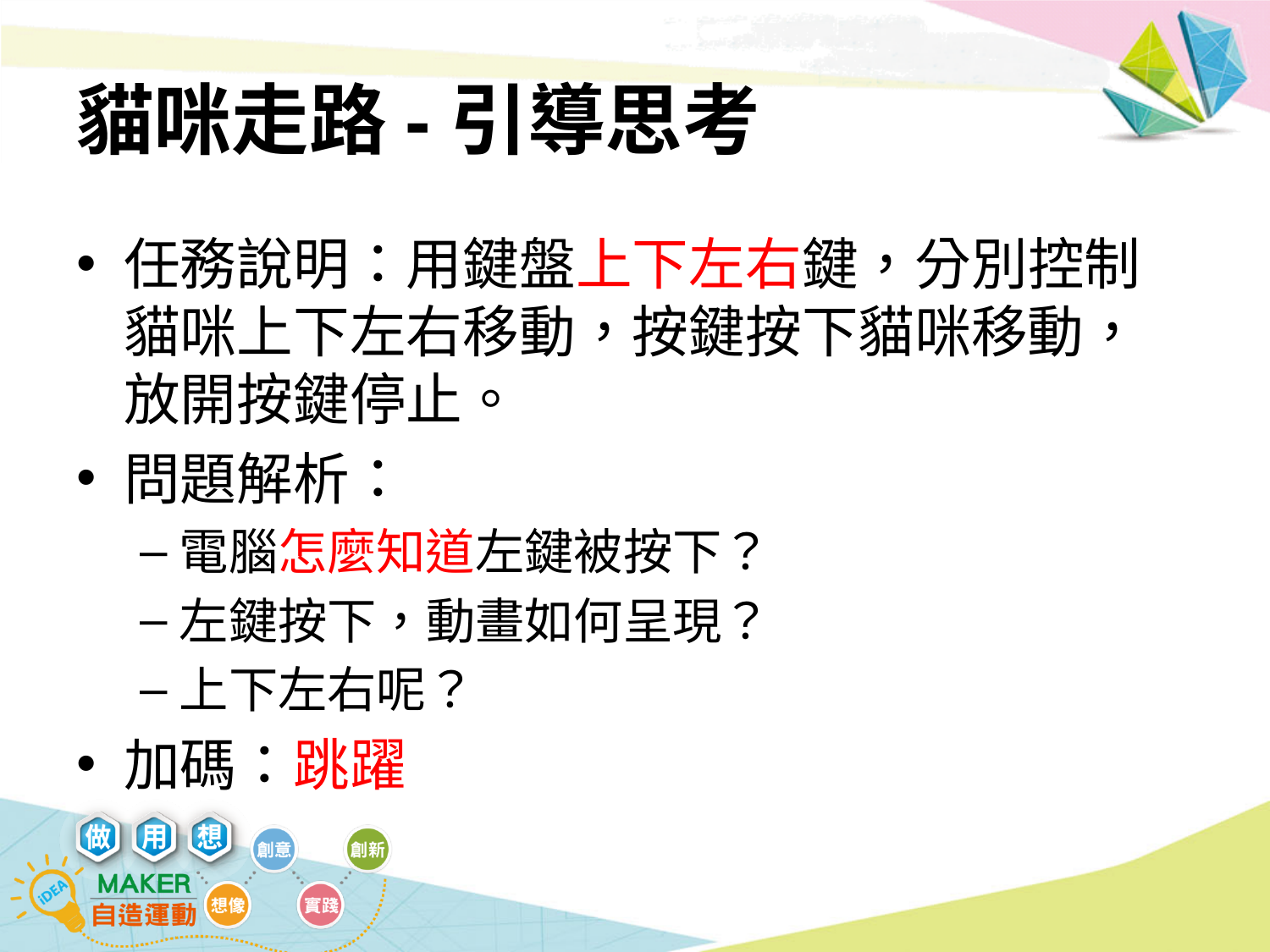

# 貓咪走路-引導思考
任務說明：用鍵盤上下左右鍵，分別控制貓咪上下左右移動，按鍵按下貓咪移動，放開按鍵停止。
問題解析：
電腦怎麼知道左鍵被按下？
左鍵按下，動畫如何呈現？
上下左右呢？
加碼：跳躍